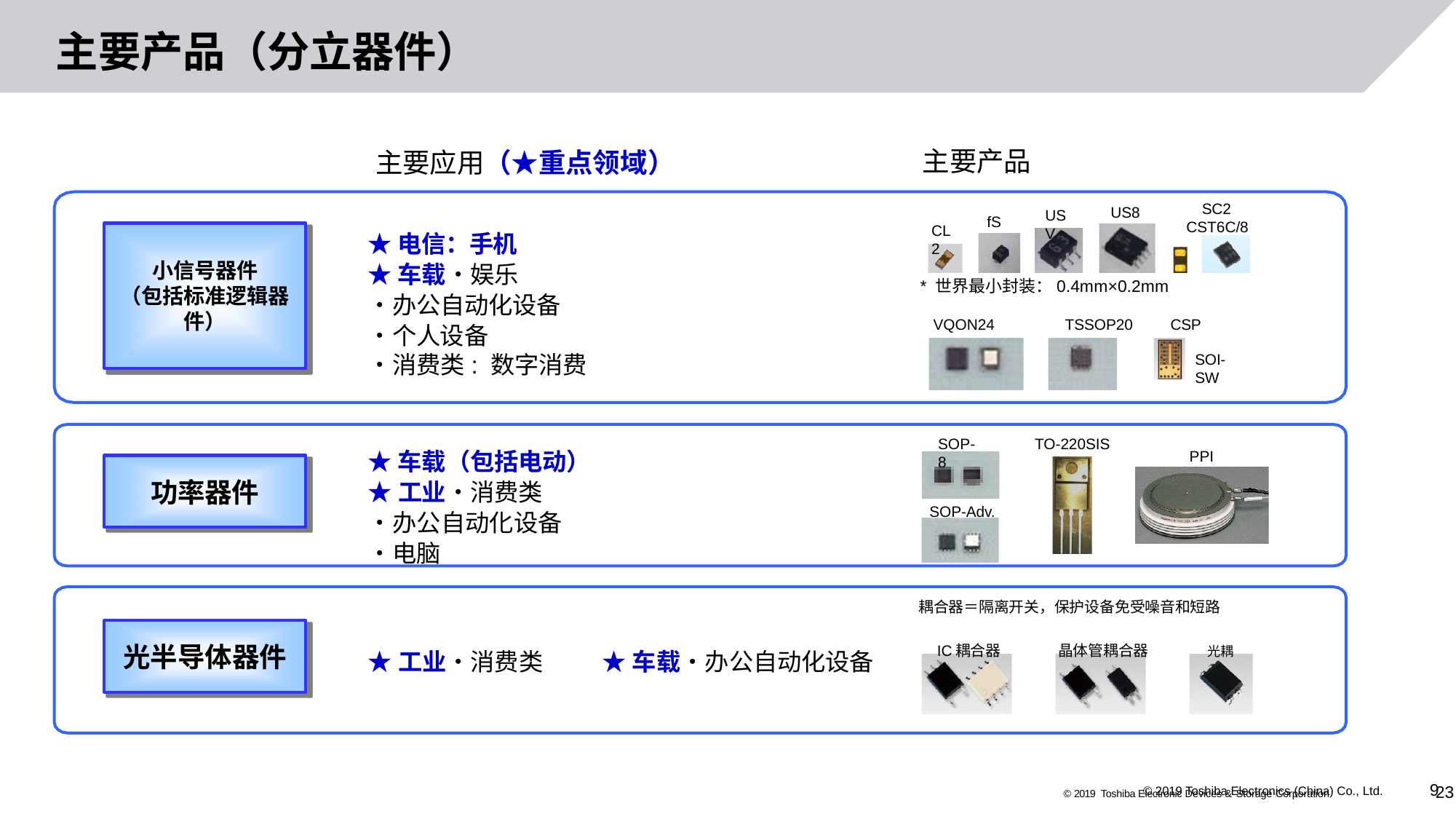

# 主要产品（分立器件）
主要产品
主要应用（★重点领域）

SC2  CST6C/8
US8
USV
fSC
CL2
小信号器件
（包括标准逻辑器件）

★电信：手机
★车载・娱乐
・办公自动化设备
・个人设备
・消费类: 数字消费

* 世界最小封装：0.4mm×0.2mm
VQON24	TSSOP20	CSP

SOI-SW

SOP-8
TO-220SIS
★车载（包括电动）
★工业・消费类
・办公自动化设备
・电脑
PPI

功率器件

SOP-Adv.

耦合器＝隔离开关，保护设备免受噪音和短路
光半导体器件
IC耦合器	    晶体管耦合器                 光耦

★工业・消费类
★车载・办公自动化设备

© 2019  Toshiba Electronic Devices & Storage Corporation	23